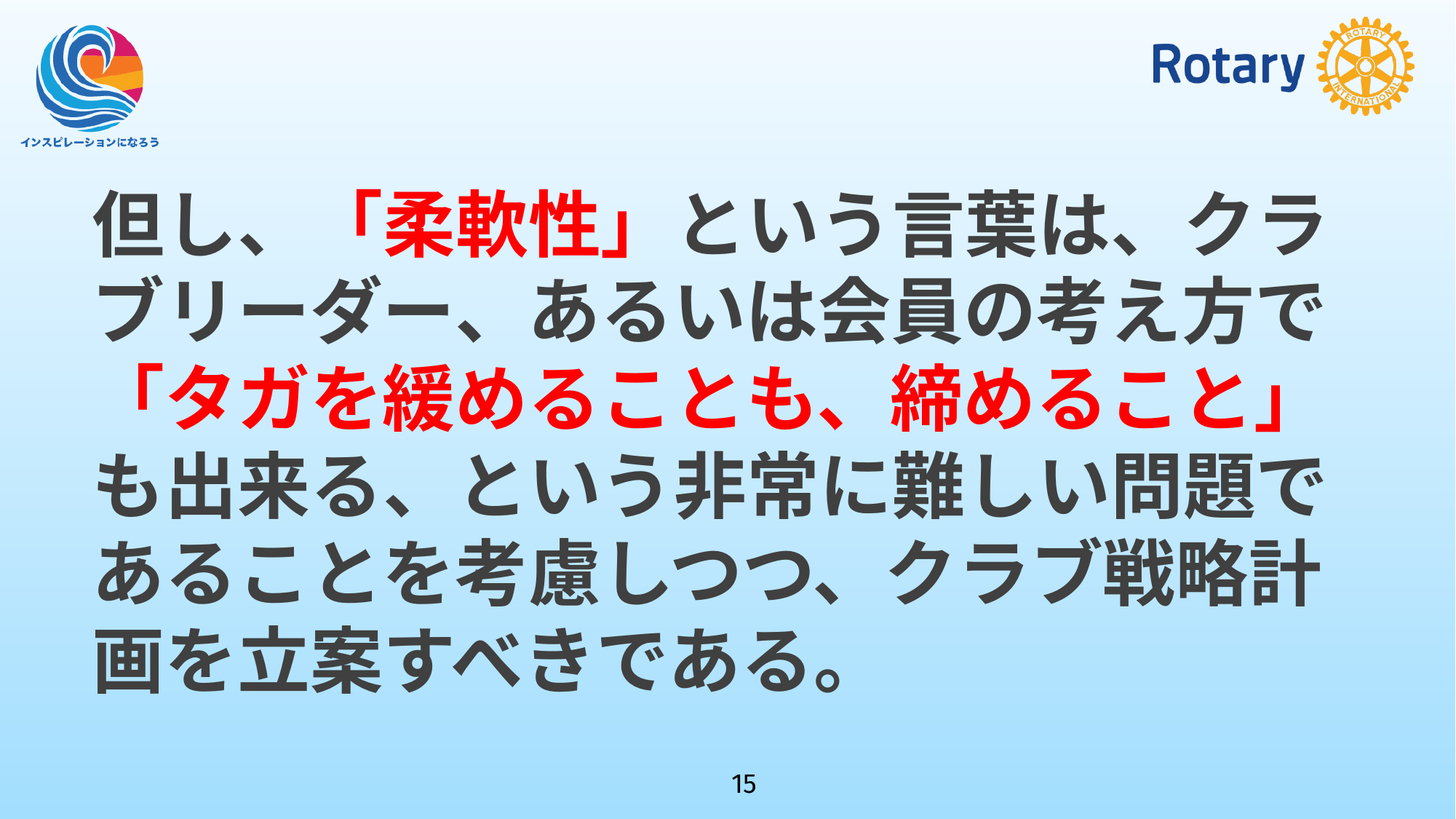

但し、「柔軟性」という言葉は、クラブリーダー、あるいは会員の考え方で「タガを緩めることも、締めること」も出来る、という非常に難しい問題であることを考慮しつつ、クラブ戦略計画を立案すべきである。
15